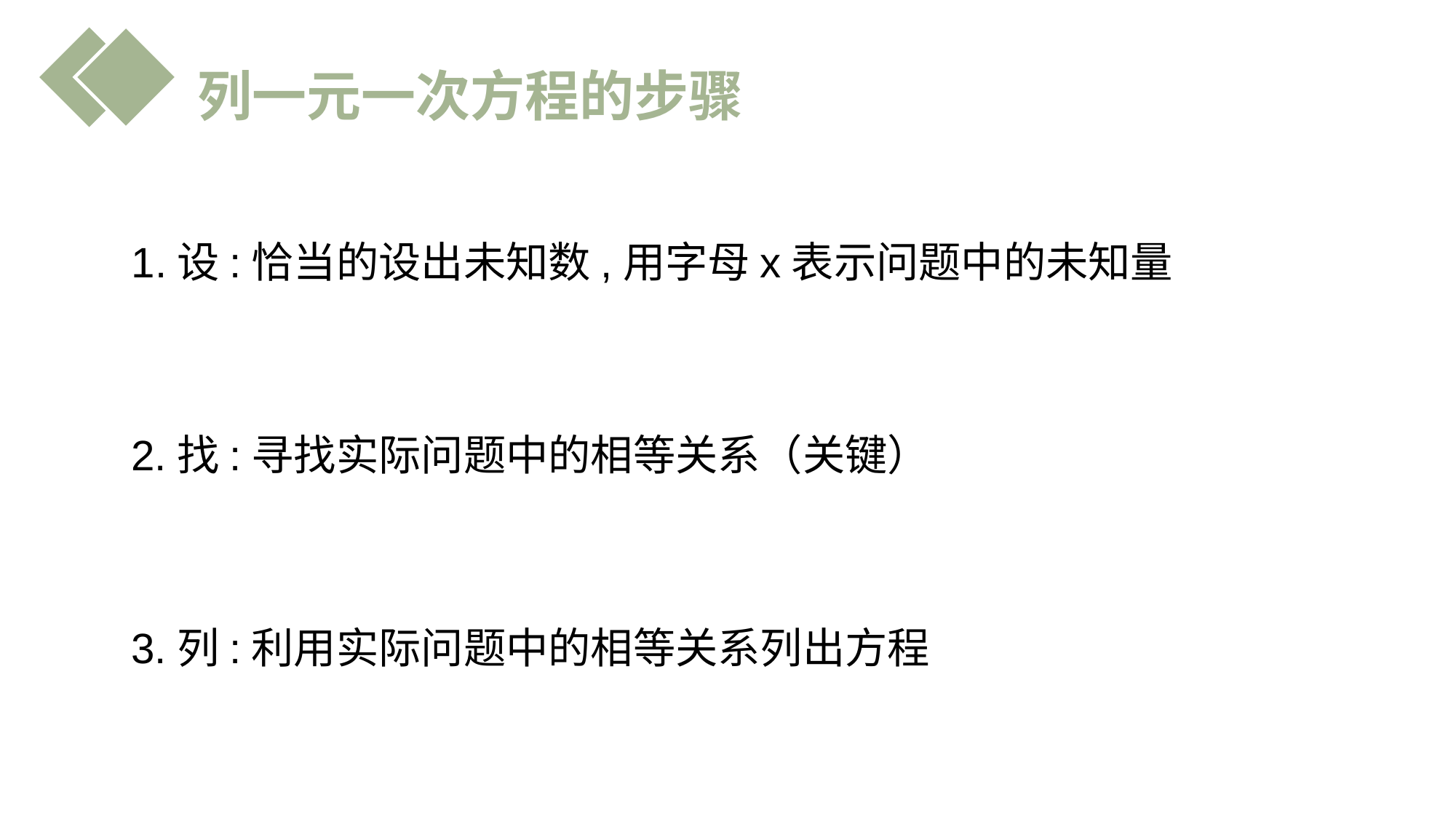

列一元一次方程的步骤
1.设:恰当的设出未知数,用字母x表示问题中的未知量
2.找:寻找实际问题中的相等关系（关键）
3.列:利用实际问题中的相等关系列出方程